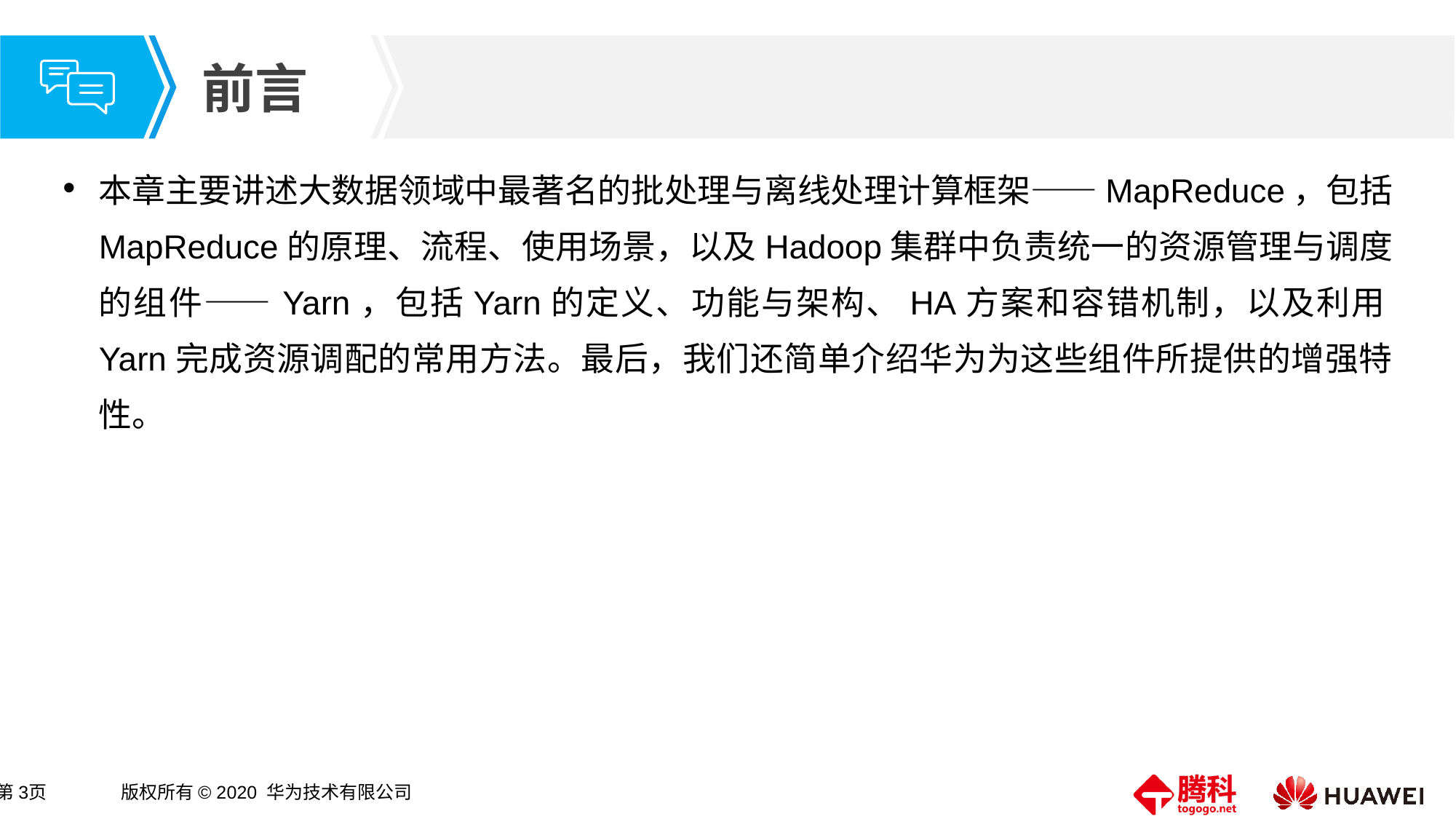

本章主要讲述大数据领域中最著名的批处理与离线处理计算框架——MapReduce，包括MapReduce的原理、流程、使用场景，以及Hadoop集群中负责统一的资源管理与调度的组件——Yarn，包括Yarn的定义、功能与架构、HA方案和容错机制，以及利用Yarn完成资源调配的常用方法。最后，我们还简单介绍华为为这些组件所提供的增强特性。